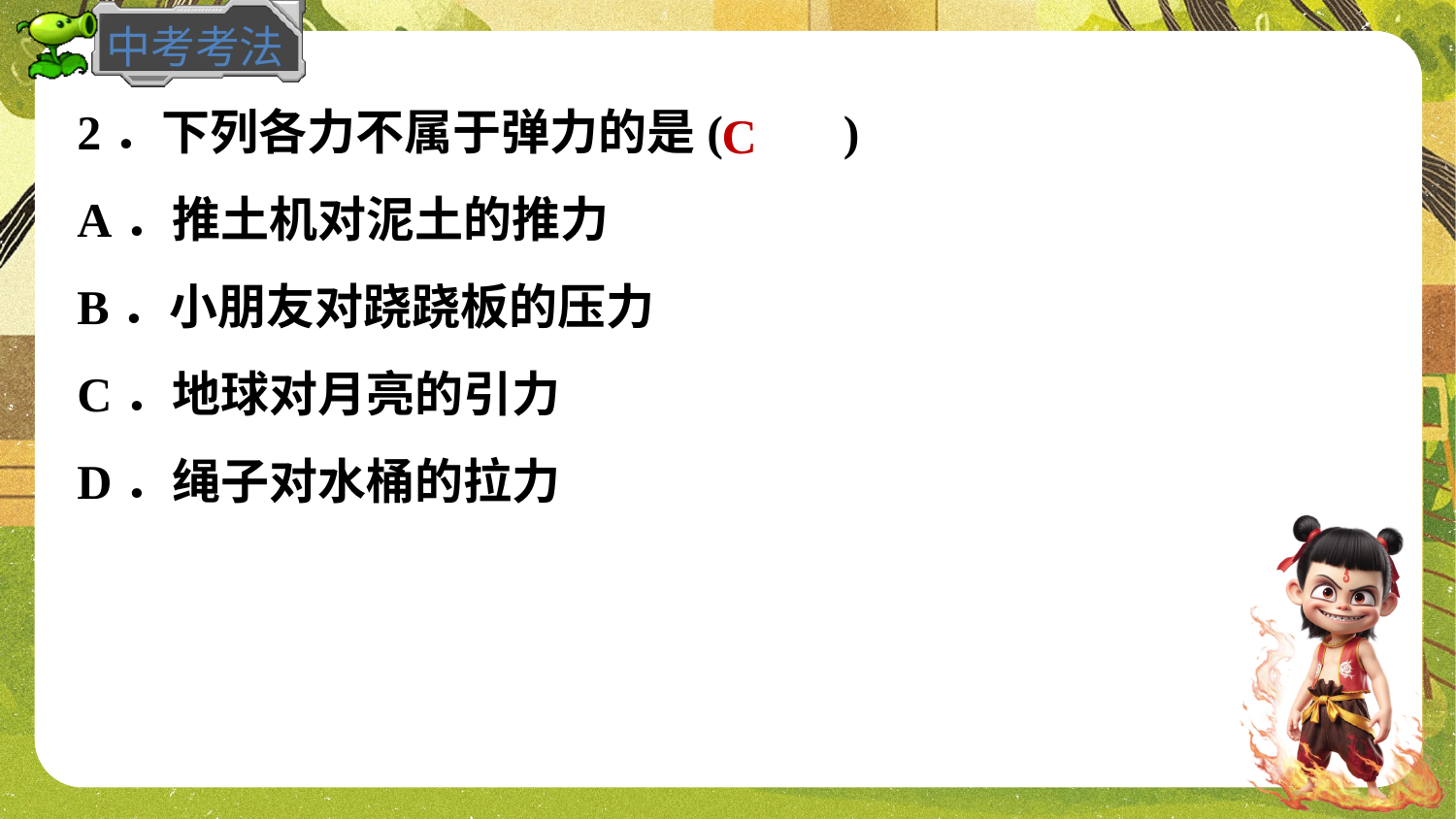

2．下列各力不属于弹力的是(　　)
A．推土机对泥土的推力
B．小朋友对跷跷板的压力
C．地球对月亮的引力
D．绳子对水桶的拉力
C